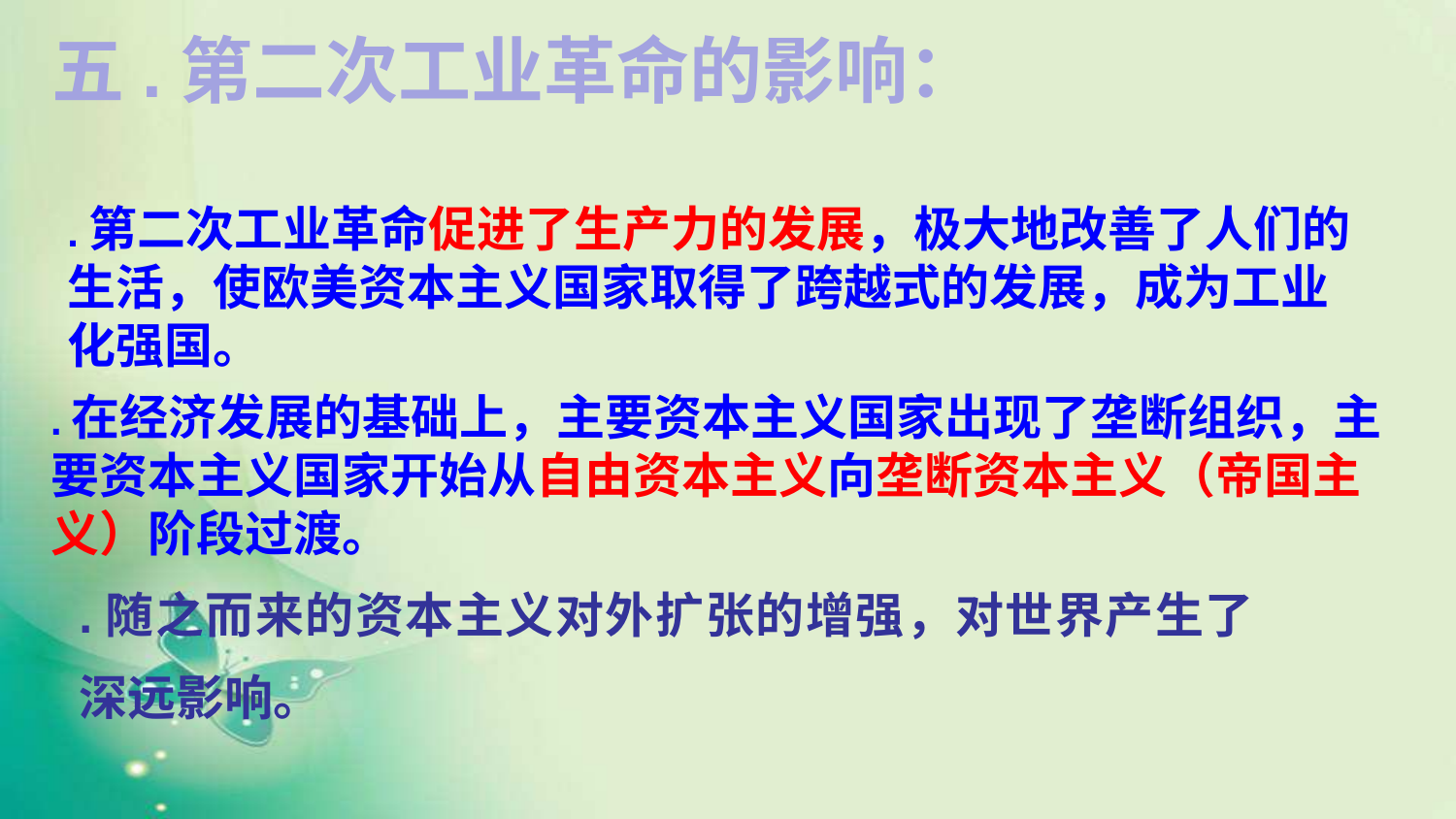

# 五.第二次工业革命的影响：
.第二次工业革命促进了生产力的发展，极大地改善了人们的生活，使欧美资本主义国家取得了跨越式的发展，成为工业化强国。
.在经济发展的基础上，主要资本主义国家出现了垄断组织，主要资本主义国家开始从自由资本主义向垄断资本主义（帝国主义）阶段过渡。
.随之而来的资本主义对外扩张的增强，对世界产生了深远影响。